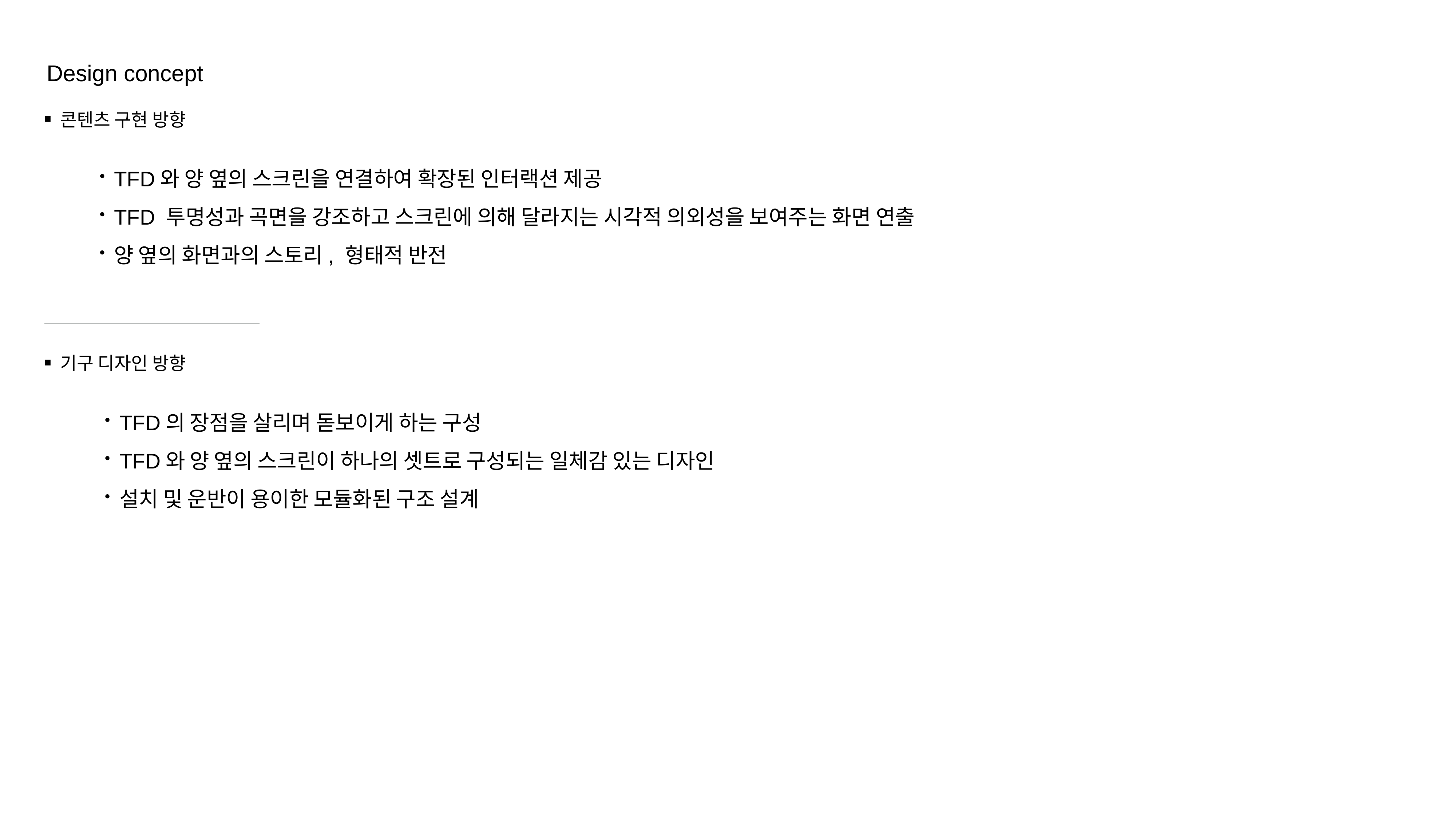

Design concept
콘텐츠 구현 방향
TFD와 양 옆의 스크린을 연결하여 확장된 인터랙션 제공
TFD 투명성과 곡면을 강조하고 스크린에 의해 달라지는 시각적 의외성을 보여주는 화면 연출
양 옆의 화면과의 스토리, 형태적 반전

기구 디자인 방향
TFD의 장점을 살리며 돋보이게 하는 구성
TFD와 양 옆의 스크린이 하나의 셋트로 구성되는 일체감 있는 디자인
설치 및 운반이 용이한 모듈화된 구조 설계